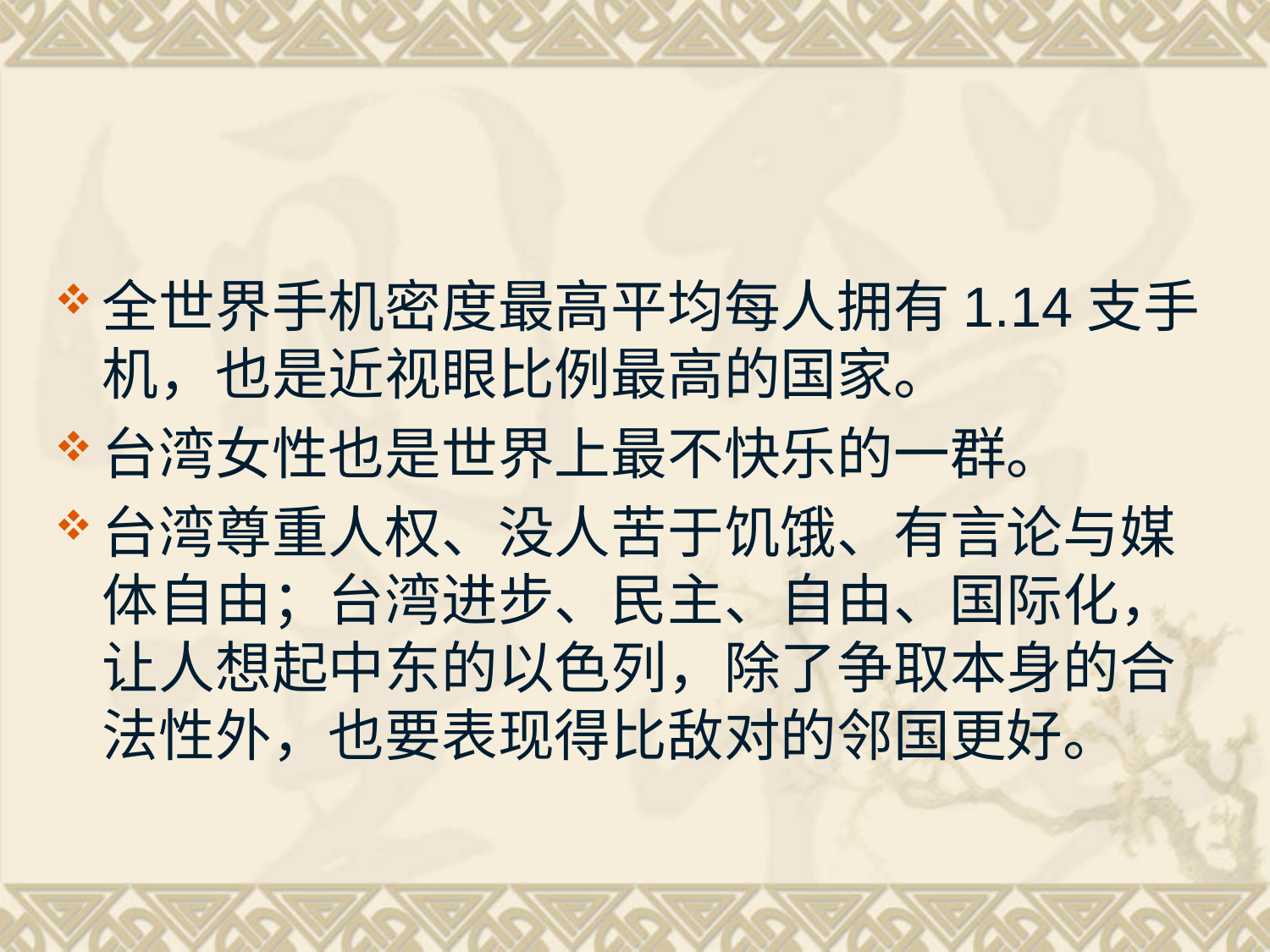

全世界手机密度最高平均每人拥有1.14支手机，也是近视眼比例最高的国家。
台湾女性也是世界上最不快乐的一群。
台湾尊重人权、没人苦于饥饿、有言论与媒体自由；台湾进步、民主、自由、国际化，让人想起中东的以色列，除了争取本身的合法性外，也要表现得比敌对的邻国更好。